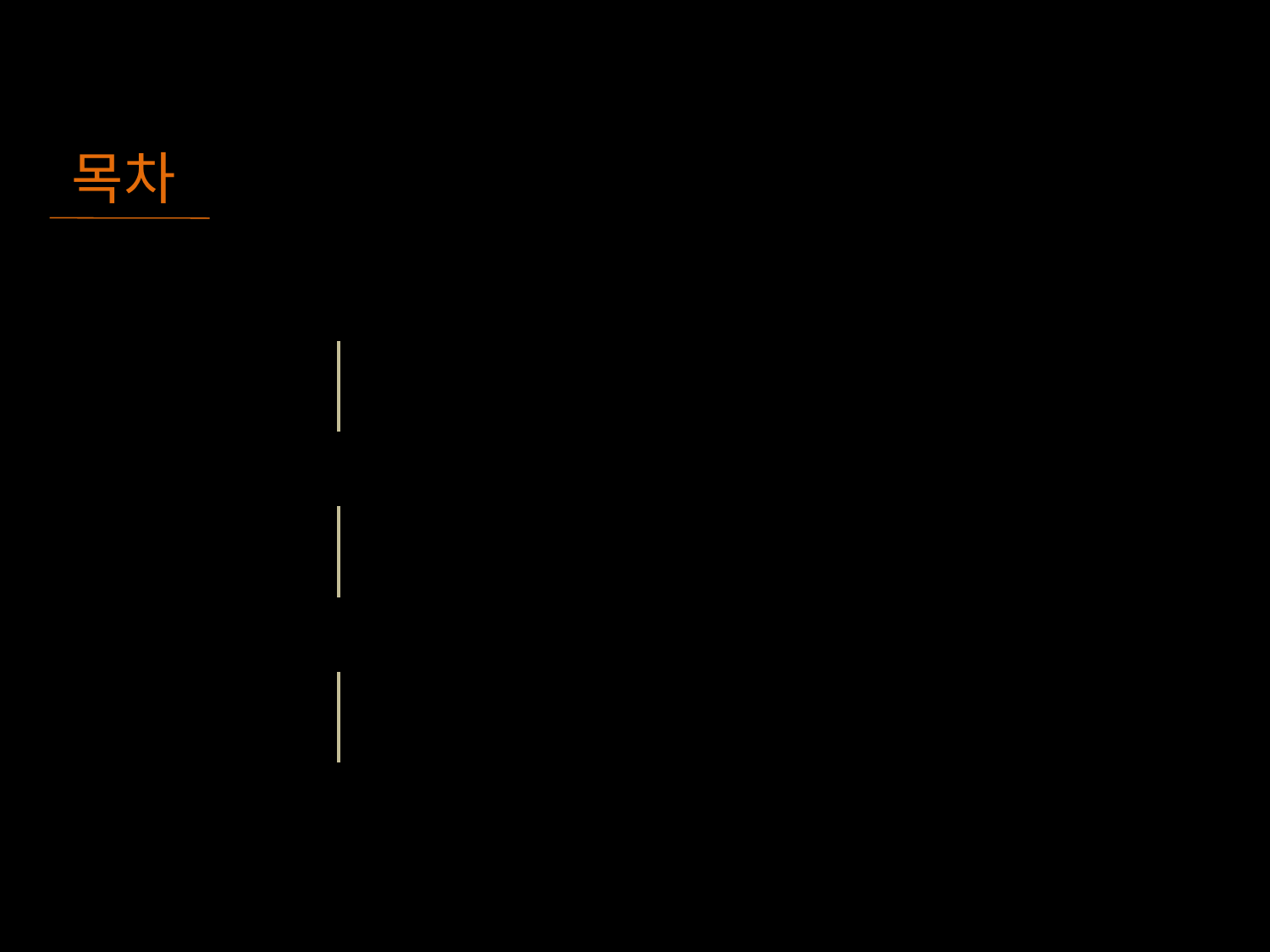

목차
1
st
2+1 차로 도로
2
nd
문천지 문화단지 조성
3
rd
횡단보도 횡단안전 시설물